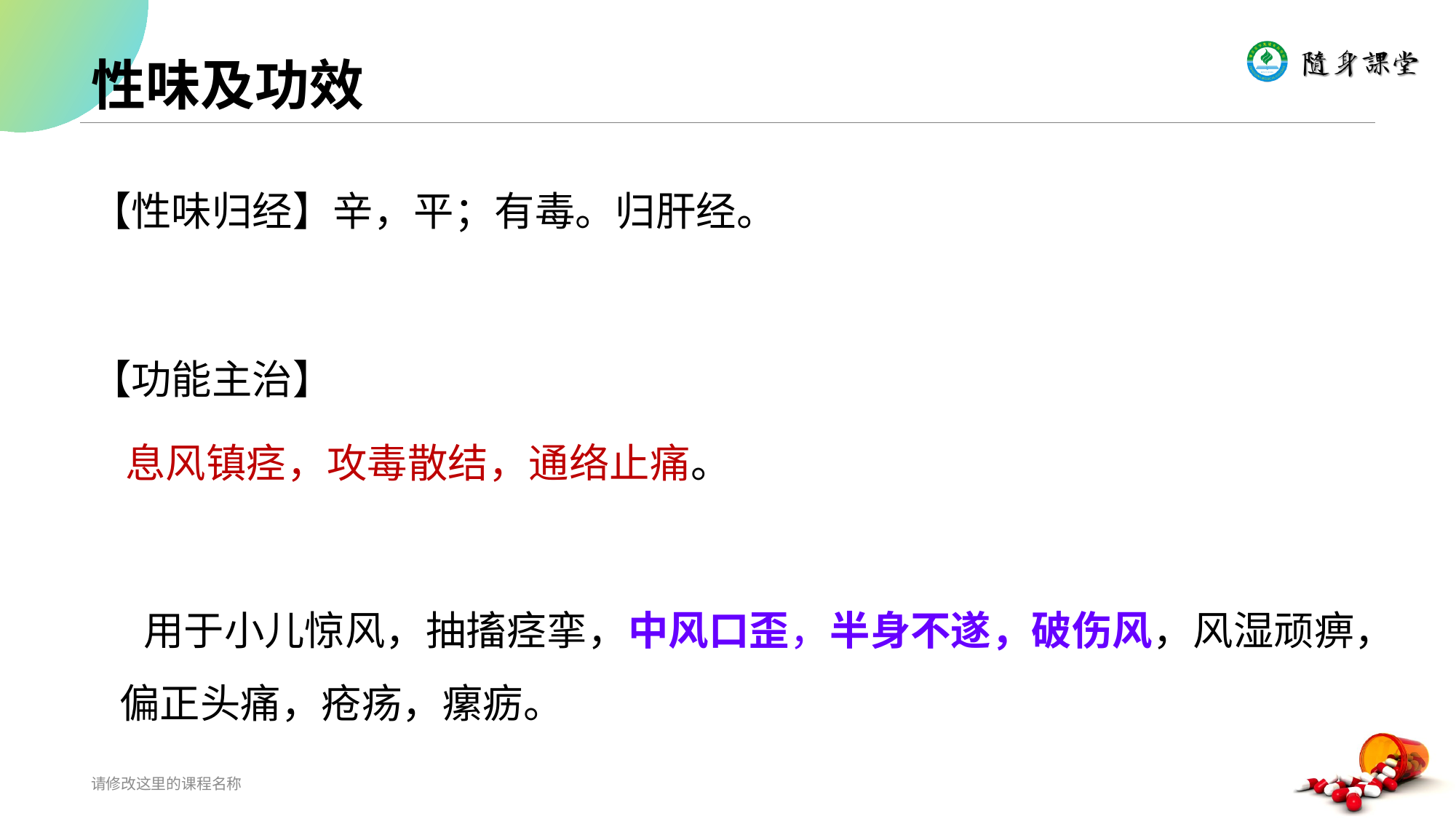

# 性味及功效
【性味归经】辛，平；有毒。归肝经。

【功能主治】
   息风镇痉，攻毒散结，通络止痛。

     用于小儿惊风，抽搐痉挛，中风口歪，半身不遂，破伤风，风湿顽痹，偏正头痛，疮疡，瘰疬。

请修改这里的课程名称
14